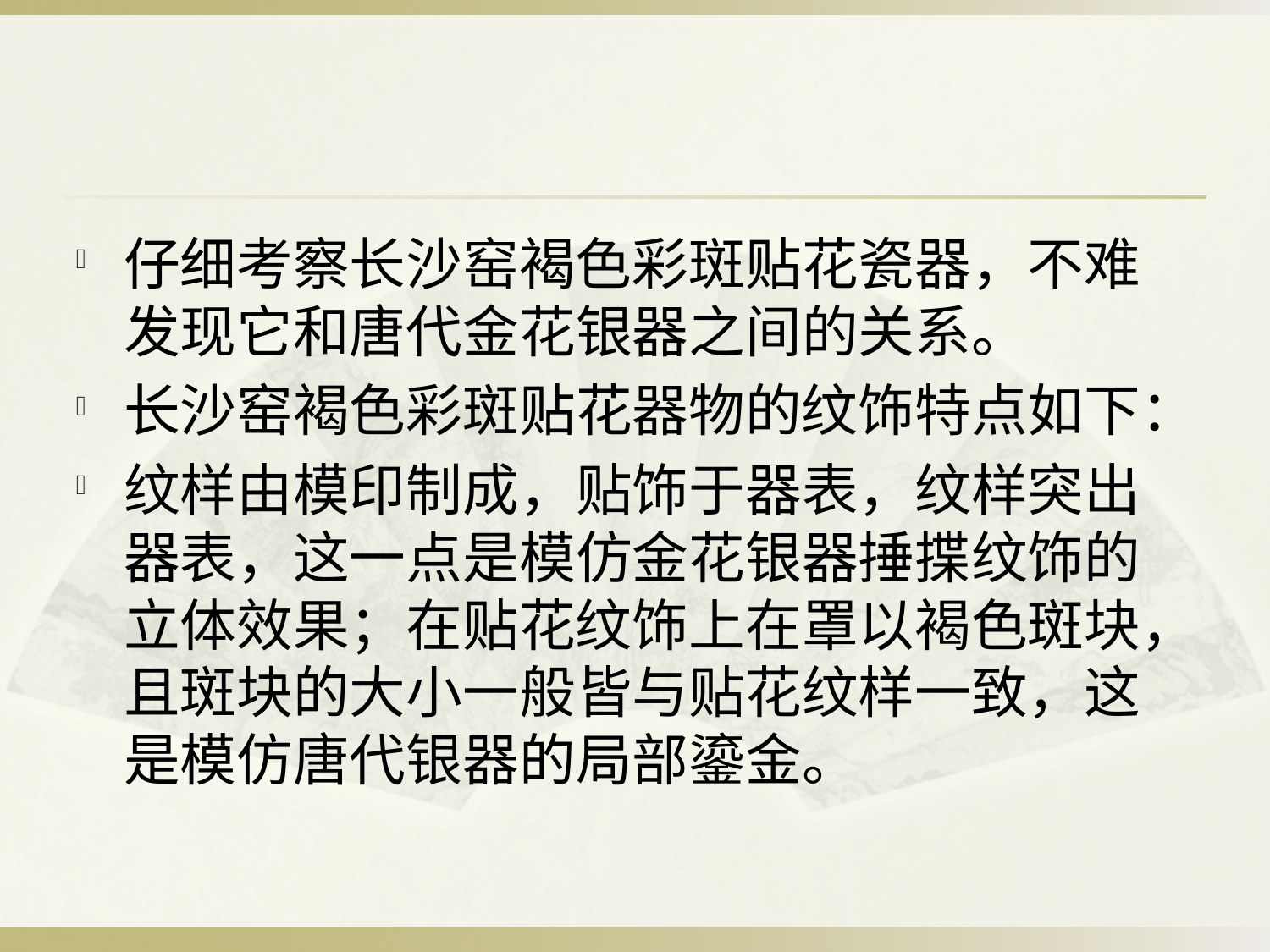

#
仔细考察长沙窑褐色彩斑贴花瓷器，不难发现它和唐代金花银器之间的关系。
长沙窑褐色彩斑贴花器物的纹饰特点如下：
纹样由模印制成，贴饰于器表，纹样突出器表，这一点是模仿金花银器捶揲纹饰的立体效果；在贴花纹饰上在罩以褐色斑块，且斑块的大小一般皆与贴花纹样一致，这是模仿唐代银器的局部鎏金。